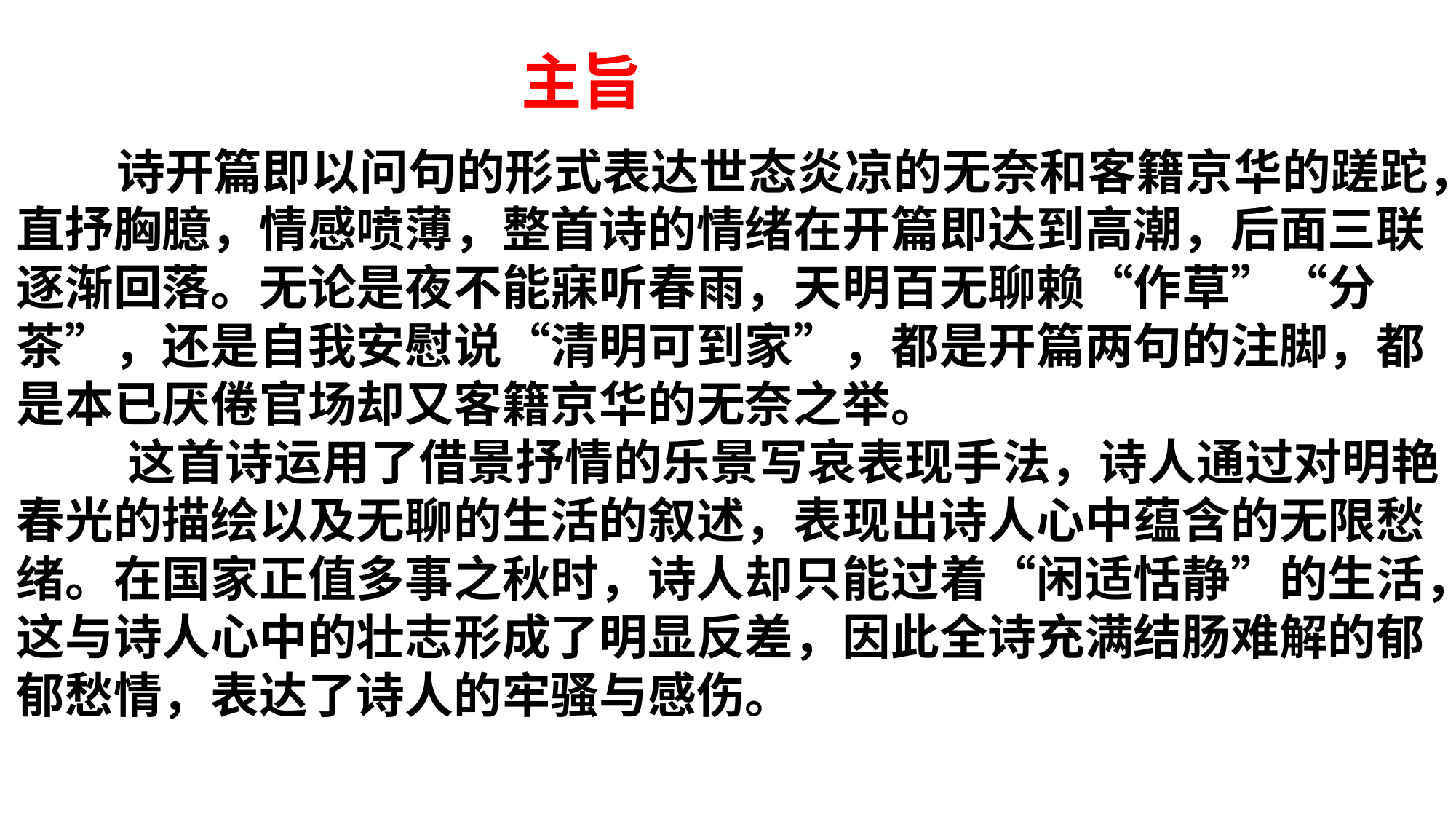

主旨
        诗开篇即以问句的形式表达世态炎凉的无奈和客籍京华的蹉跎，直抒胸臆，情感喷薄，整首诗的情绪在开篇即达到高潮，后面三联逐渐回落。无论是夜不能寐听春雨，天明百无聊赖“作草”“分茶”，还是自我安慰说“清明可到家”，都是开篇两句的注脚，都是本已厌倦官场却又客籍京华的无奈之举。
         这首诗运用了借景抒情的乐景写哀表现手法，诗人通过对明艳春光的描绘以及无聊的生活的叙述，表现出诗人心中蕴含的无限愁绪。在国家正值多事之秋时，诗人却只能过着“闲适恬静”的生活，这与诗人心中的壮志形成了明显反差，因此全诗充满结肠难解的郁郁愁情，表达了诗人的牢骚与感伤。